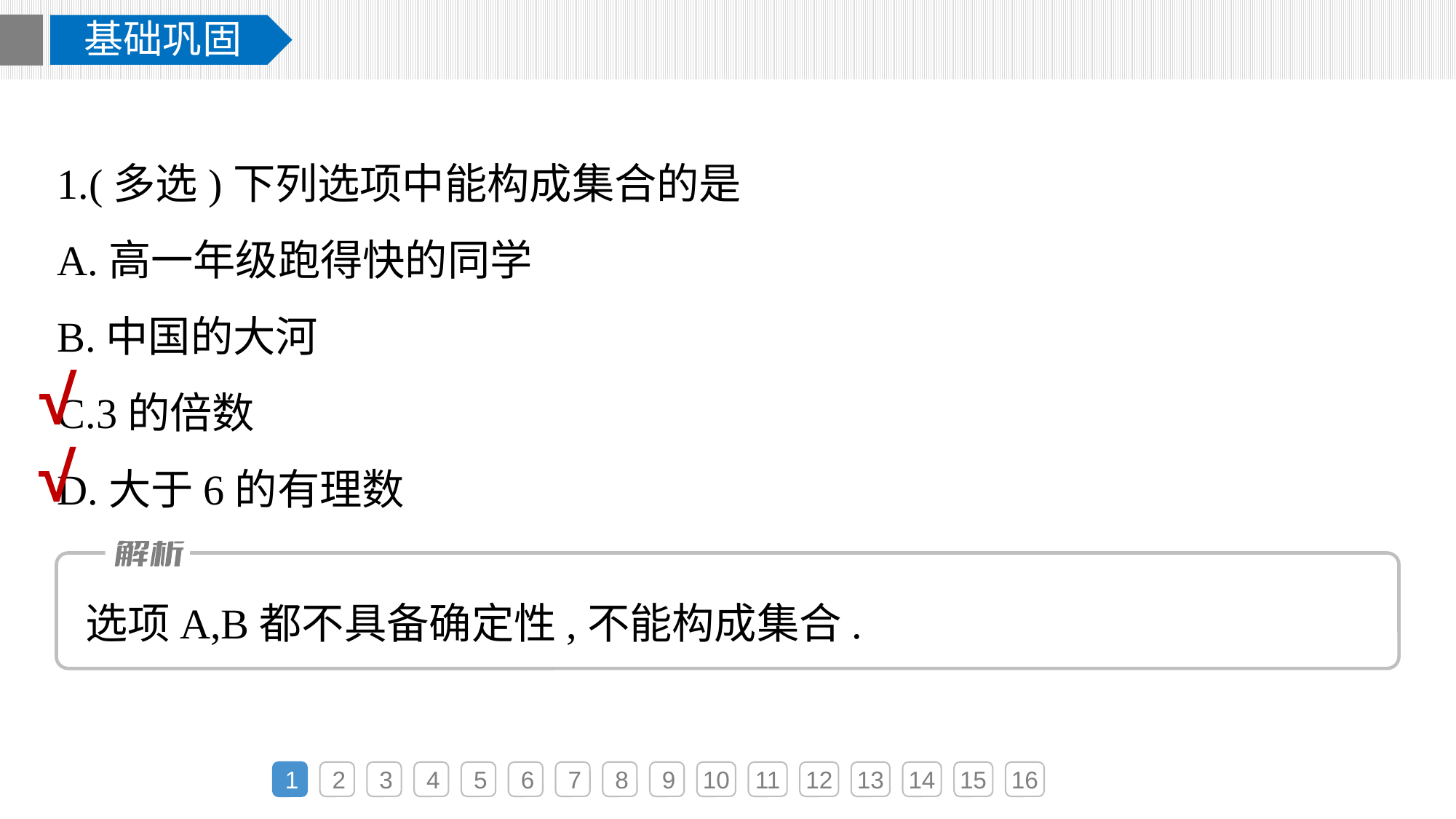

基础巩固

1.(多选)下列选项中能构成集合的是
A.高一年级跑得快的同学
B.中国的大河
C.3的倍数
D.大于6的有理数
√
√

选项A,B都不具备确定性,不能构成集合.
1
2
3
4
5
6
7
8
9
10
11
12
13
14
15
16